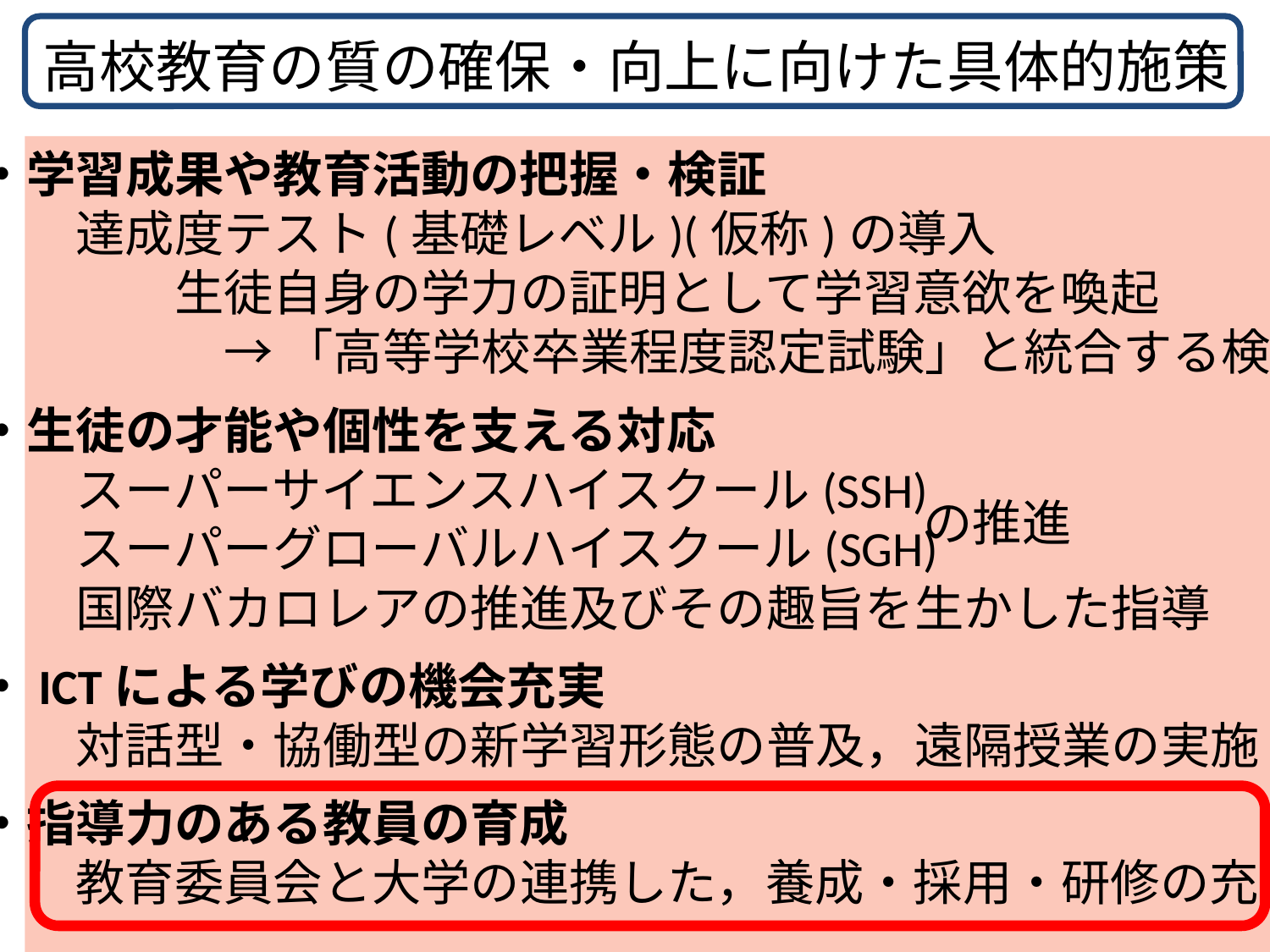

高校教育の質の確保・向上に向けた具体的施策

　・学習成果や教育活動の把握・検証
　　　達成度テスト(基礎レベル)(仮称)の導入
　　　　　生徒自身の学力の証明として学習意欲を喚起
　　　　　　→ 「高等学校卒業程度認定試験」と統合する検討

　・生徒の才能や個性を支える対応
　　　スーパーサイエンスハイスクール(SSH)
　　　スーパーグローバルハイスクール(SGH)
　　　国際バカロレアの推進及びその趣旨を生かした指導

　・ICTによる学びの機会充実
　　　対話型・協働型の新学習形態の普及，遠隔授業の実施

　・指導力のある教員の育成
　　　教育委員会と大学の連携した，養成・採用・研修の充実

の推進